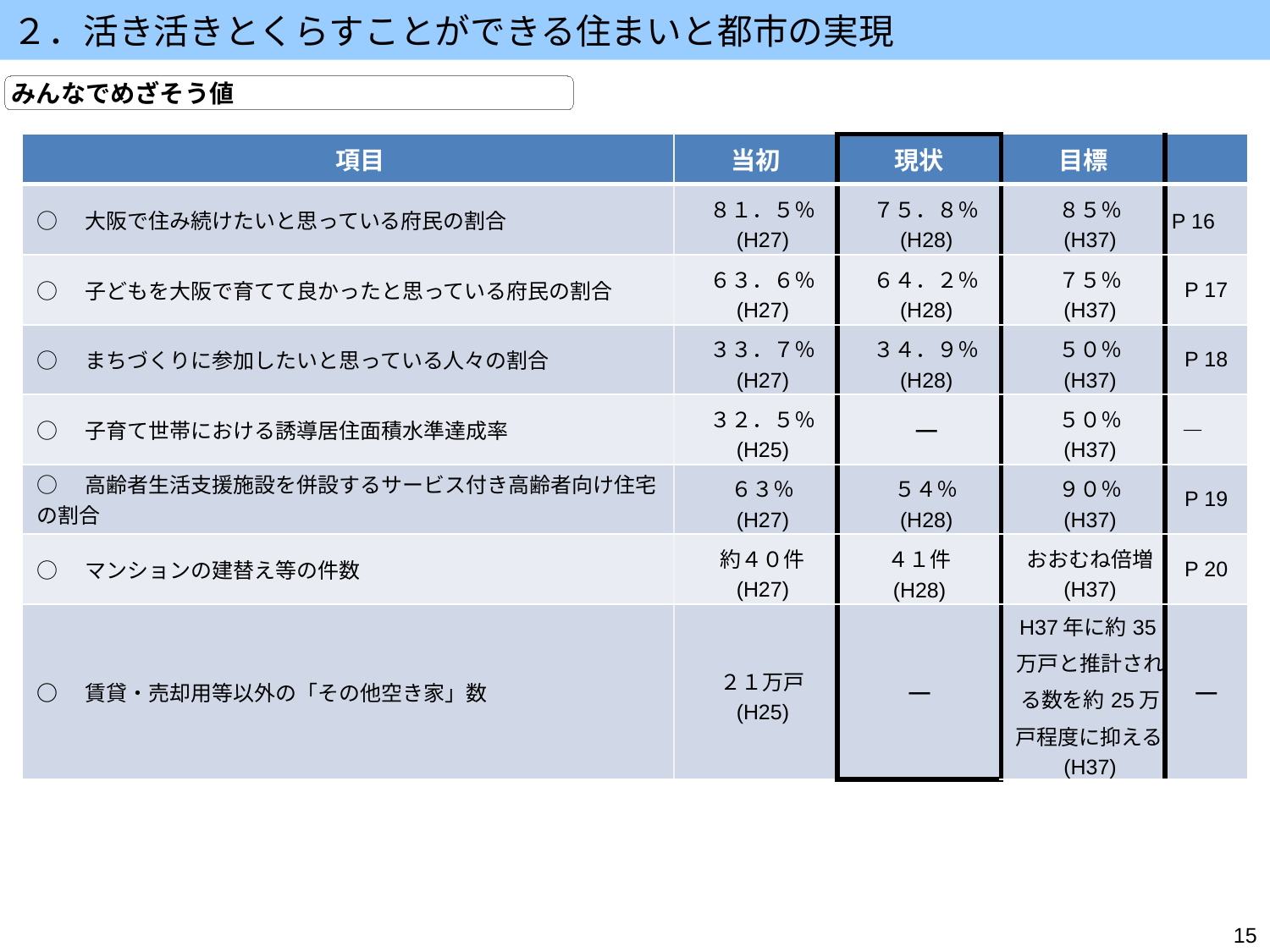

２．活き活きとくらすことができる住まいと都市の実現
みんなでめざそう値
| 項目 | 当初 | 現状 | 目標 |  |
| --- | --- | --- | --- | --- |
| ○　大阪で住み続けたいと思っている府民の割合 | ８１．５％ (H27) | ７５．８％ (H28) | ８５％ (H37) | P 16 |
| ○　子どもを大阪で育てて良かったと思っている府民の割合 | ６３．６％ (H27) | ６４．２％ (H28) | ７５％ (H37) | P 17 |
| ○　まちづくりに参加したいと思っている人々の割合 | ３３．７％ (H27) | ３４．９％ (H28) | ５０％ (H37) | P 18 |
| ○　子育て世帯における誘導居住面積水準達成率 | ３２．５％ (H25) | ― | ５０％ (H37) | ― |
| ○　高齢者生活支援施設を併設するサービス付き高齢者向け住宅の割合 | ６３％ (H27) | ５４％ (H28) | ９０％ (H37) | P 19 |
| ○　マンションの建替え等の件数 | 約４０件 (H27) | ４１件 (H28) | おおむね倍増 (H37) | P 20 |
| ○　賃貸・売却用等以外の「その他空き家」数 | ２１万戸 (H25) | ― | H37年に約35万戸と推計される数を約25万戸程度に抑える(H37) | ― |
15